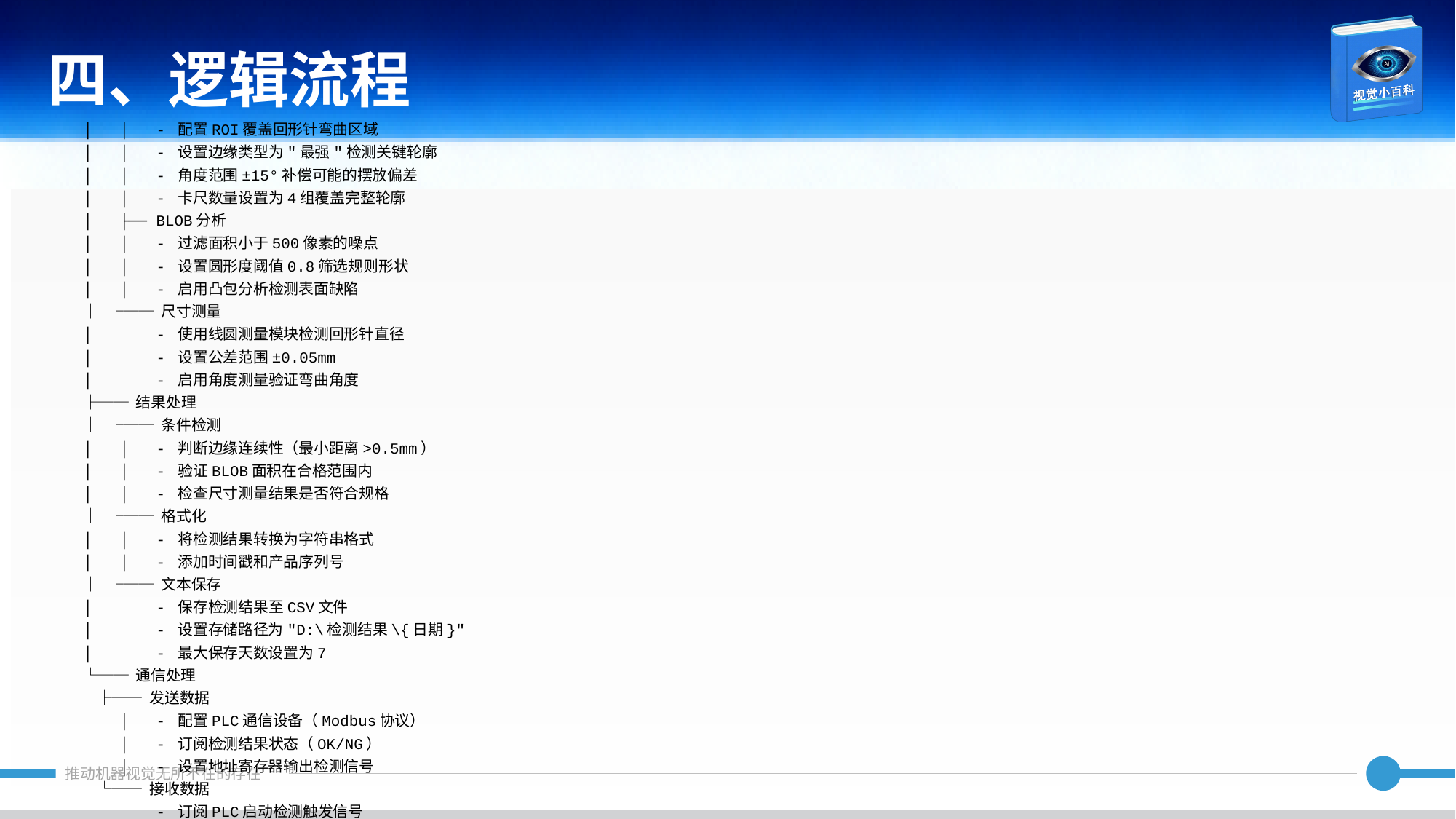

四、逻辑流程

│   │   - 配置ROI覆盖回形针弯曲区域
│   │   - 设置边缘类型为"最强"检测关键轮廓
│   │   - 角度范围±15°补偿可能的摆放偏差
│   │   - 卡尺数量设置为4组覆盖完整轮廓
│   ├── BLOB分析
│   │   - 过滤面积小于500像素的噪点
│   │   - 设置圆形度阈值0.8筛选规则形状
│   │   - 启用凸包分析检测表面缺陷
│   └── 尺寸测量
│       - 使用线圆测量模块检测回形针直径
│       - 设置公差范围±0.05mm
│       - 启用角度测量验证弯曲角度
├── 结果处理
│   ├── 条件检测
│   │   - 判断边缘连续性（最小距离>0.5mm）
│   │   - 验证BLOB面积在合格范围内
│   │   - 检查尺寸测量结果是否符合规格
│   ├── 格式化
│   │   - 将检测结果转换为字符串格式
│   │   - 添加时间戳和产品序列号
│   └── 文本保存
│       - 保存检测结果至CSV文件
│       - 设置存储路径为"D:\检测结果\{日期}"
│       - 最大保存天数设置为7
└── 通信处理
    ├── 发送数据
    │   - 配置PLC通信设备（Modbus协议）
    │   - 订阅检测结果状态（OK/NG）
    │   - 设置地址寄存器输出检测信号
    └── 接收数据
        - 订阅PLC启动检测触发信号
        - 配置协议解析规则（16进制数据）
        - 设置触发延时100ms保证图像稳定
10